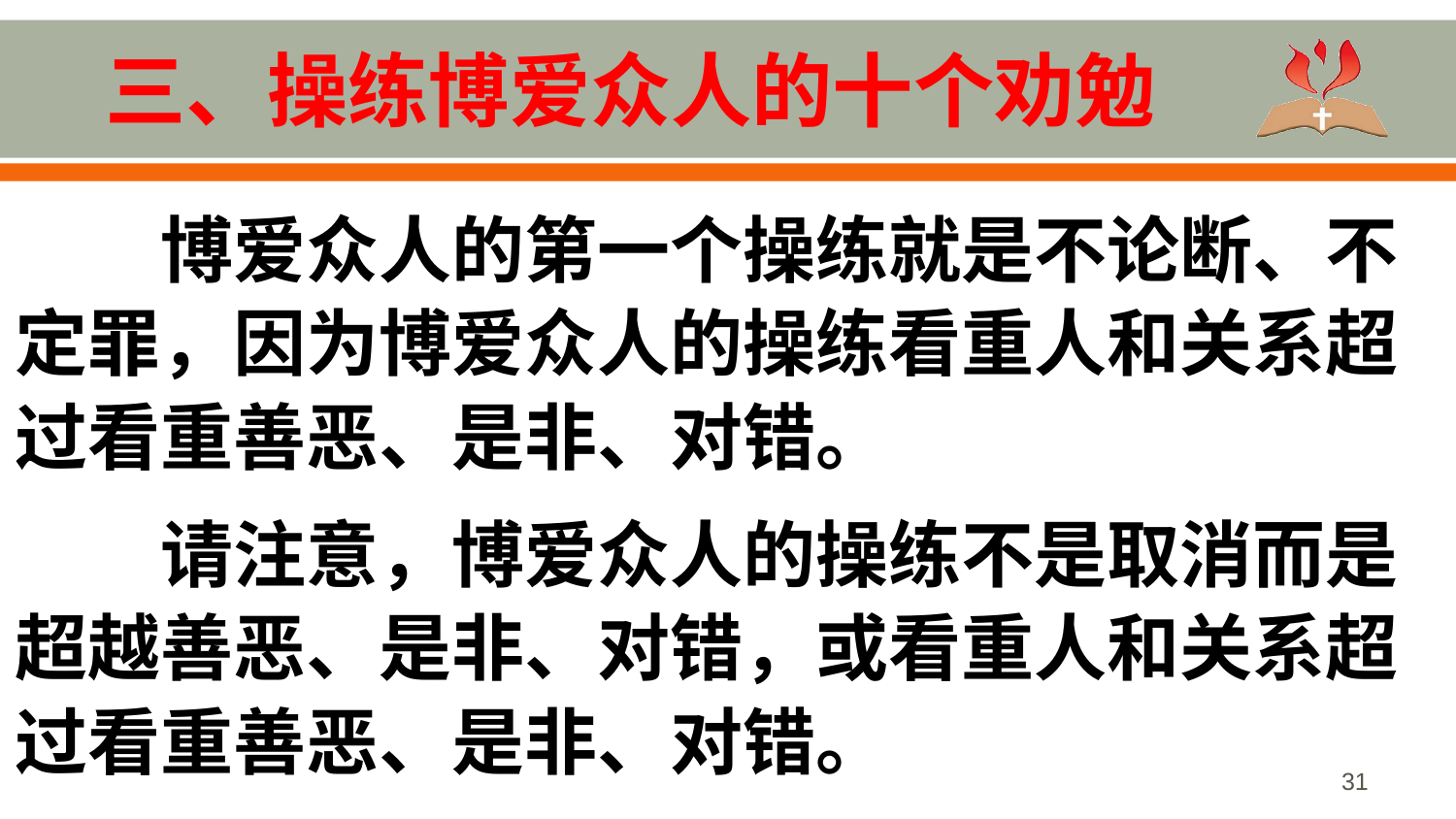

# 三、操练博爱众人的十个劝勉
博爱众人的第一个操练就是不论断、不定罪，因为博爱众人的操练看重人和关系超过看重善恶、是非、对错。
请注意，博爱众人的操练不是取消而是超越善恶、是非、对错，或看重人和关系超过看重善恶、是非、对错。

31